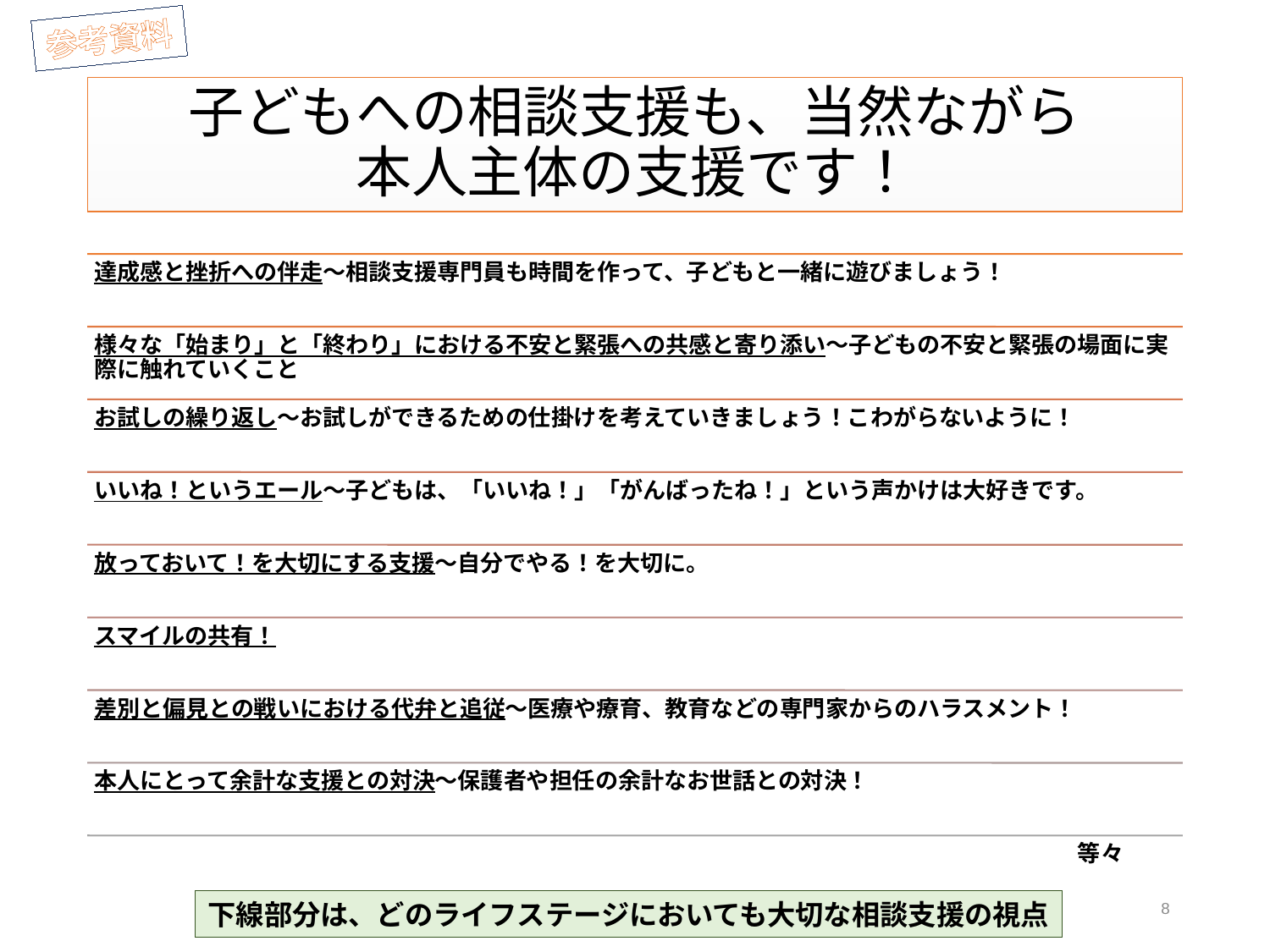

参考資料
# 子どもへの相談支援も、当然ながら 本人主体の支援です！
達成感と挫折への伴走～相談支援専門員も時間を作って、子どもと一緒に遊びましょう！
様々な「始まり」と「終わり」における不安と緊張への共感と寄り添い～子どもの不安と緊張の場面に実際に触れていくこと
お試しの繰り返し～お試しができるための仕掛けを考えていきましょう！こわがらないように！
いいね！というエール～子どもは、「いいね！」「がんばったね！」という声かけは大好きです。
放っておいて！を大切にする支援～自分でやる！を大切に。
スマイルの共有！
差別と偏見との戦いにおける代弁と追従～医療や療育、教育などの専門家からのハラスメント！
本人にとって余計な支援との対決～保護者や担任の余計なお世話との対決！
　　　　　　　　　　　　　　　　　　　　　　　　　　　　　　　　　　　　　　　　　　　等々
8
下線部分は、どのライフステージにおいても大切な相談支援の視点